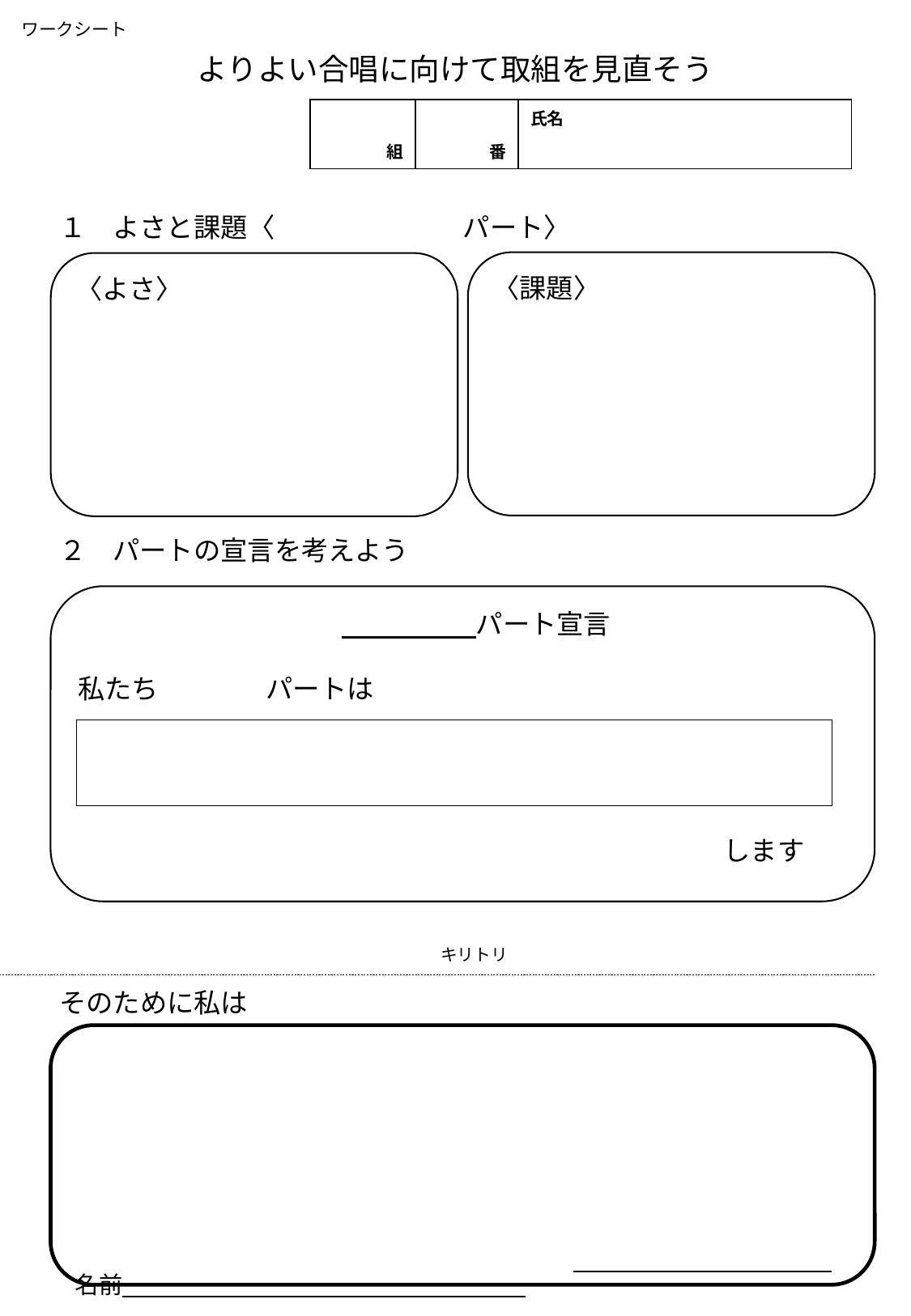

ワークシート
よりよい合唱に向けて取組を見直そう
| 組 | 番 | 氏名 |
| --- | --- | --- |
　１　よさと課題〈　　　　　　　パート〉
〈課題〉

〈よさ〉

　２　パートの宣言を考えよう
　　　　　　パート宣言

私たち　　　　パートは

　　　　　　　　　　　　　　　　　　　　　　　　します

キリトリ
そのために私は

　　　　　　　　　　　　　　　　　　　　　　　　　　　　　　　　名前